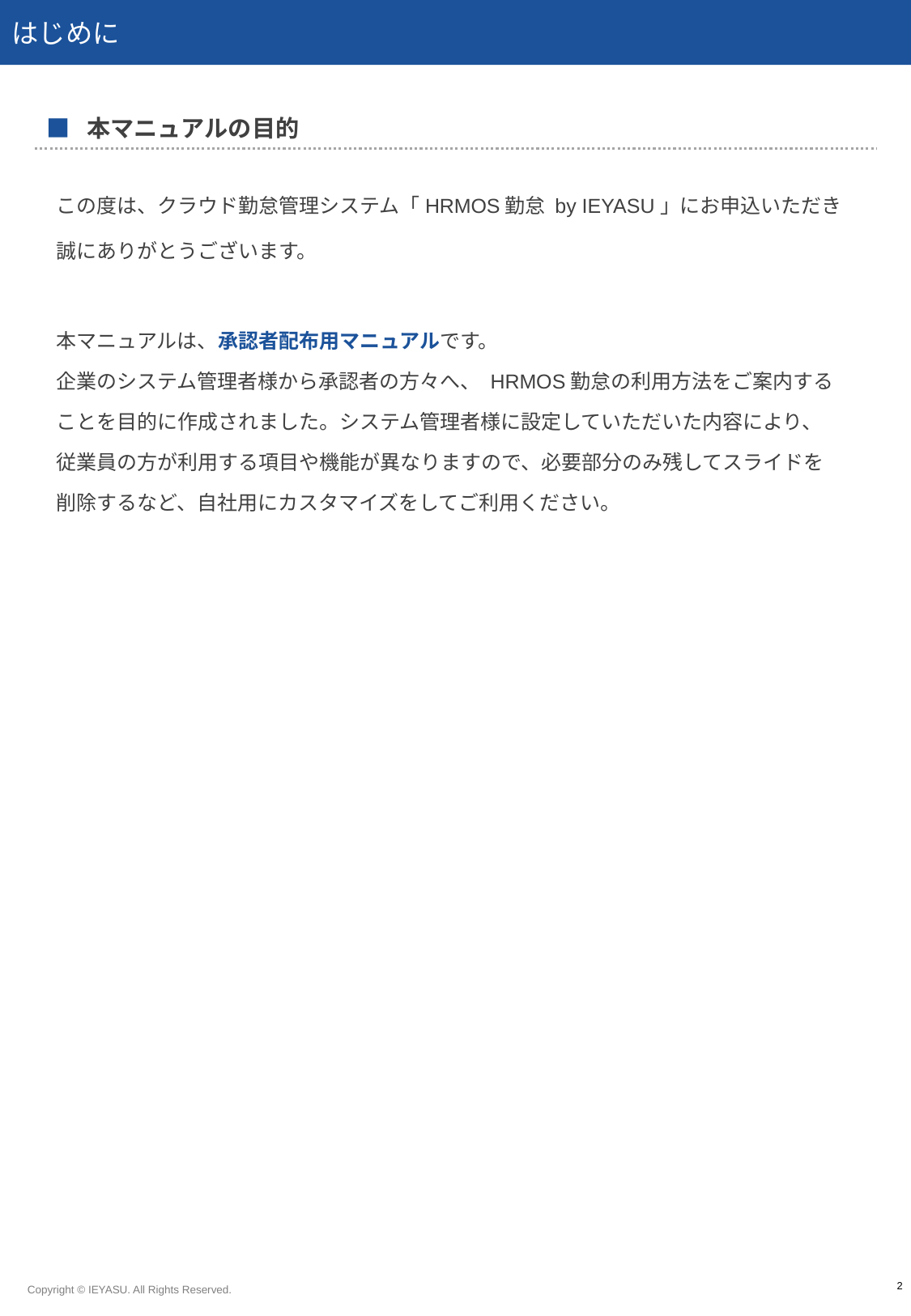

# はじめに
■  本マニュアルの目的
この度は、クラウド勤怠管理システム「HRMOS勤怠 by IEYASU」にお申込いただき
誠にありがとうございます。

本マニュアルは、承認者配布用マニュアルです。
企業のシステム管理者様から承認者の方々へ、 HRMOS勤怠の利用方法をご案内する
ことを目的に作成されました。システム管理者様に設定していただいた内容により、
従業員の方が利用する項目や機能が異なりますので、必要部分のみ残してスライドを
削除するなど、自社用にカスタマイズをしてご利用ください。